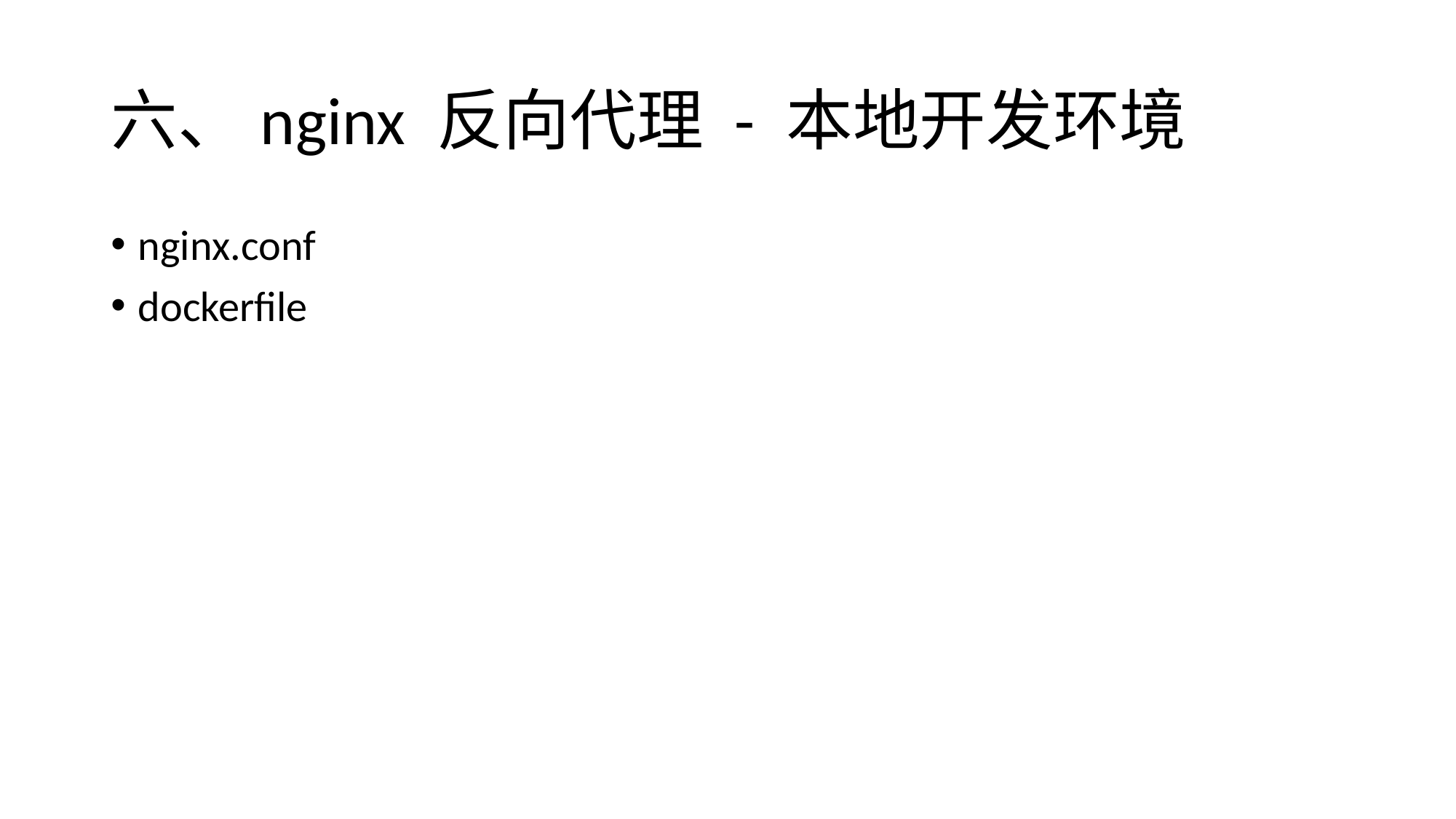

# 六、nginx 反向代理 - 本地开发环境
nginx.conf
dockerfile